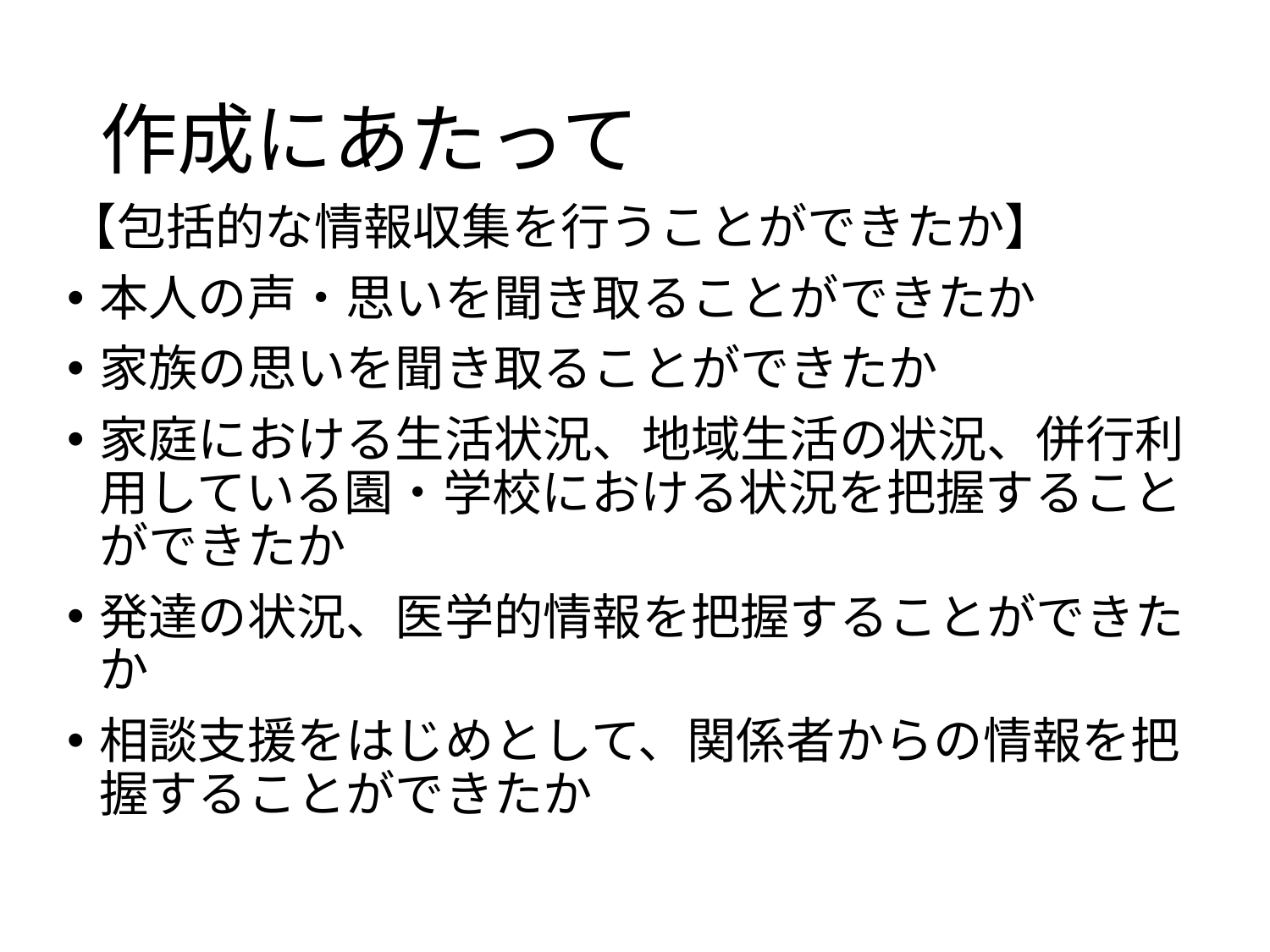

# 作成にあたって
【包括的な情報収集を行うことができたか】
本人の声・思いを聞き取ることができたか
家族の思いを聞き取ることができたか
家庭における生活状況、地域生活の状況、併行利用している園・学校における状況を把握することができたか
発達の状況、医学的情報を把握することができたか
相談支援をはじめとして、関係者からの情報を把握することができたか